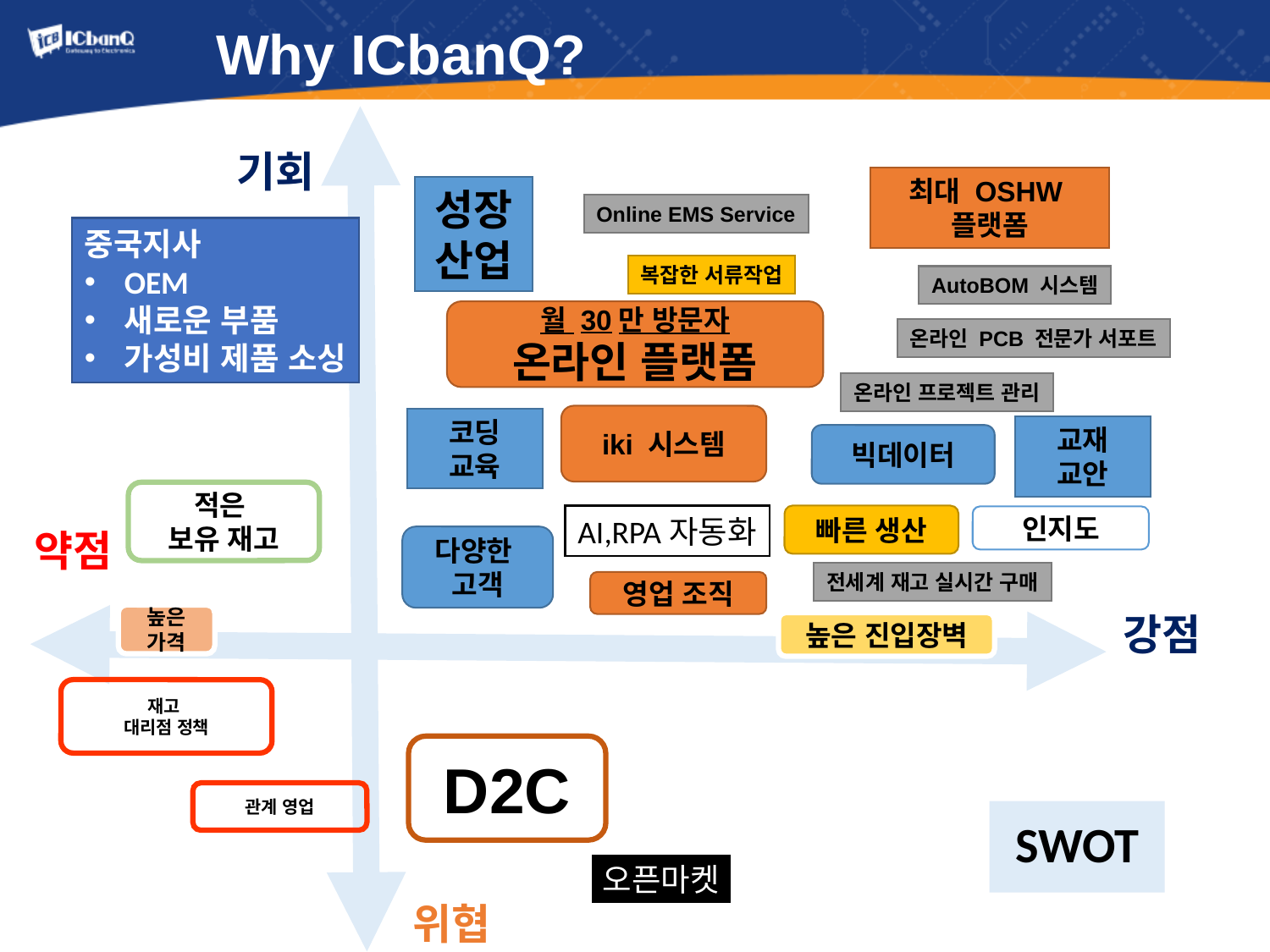

Why ICbanQ?
기회
최대 OSHW
플랫폼
성장산업
Online EMS Service
중국지사
OEM
새로운 부품
가성비 제품 소싱
복잡한 서류작업
AutoBOM 시스템
월 30만 방문자
온라인 플랫폼
온라인 PCB 전문가 서포트
온라인 프로젝트 관리
iki 시스템
코딩
교육
교재
교안
빅데이터
적은
보유 재고
빠른 생산
AI,RPA자동화
인지도
약점
다양한
고객
전세계 재고 실시간 구매
영업 조직
강점
높은 가격
높은 진입장벽
재고
대리점 정책
D2C
관계 영업
# SWOT
오픈마켓
위협